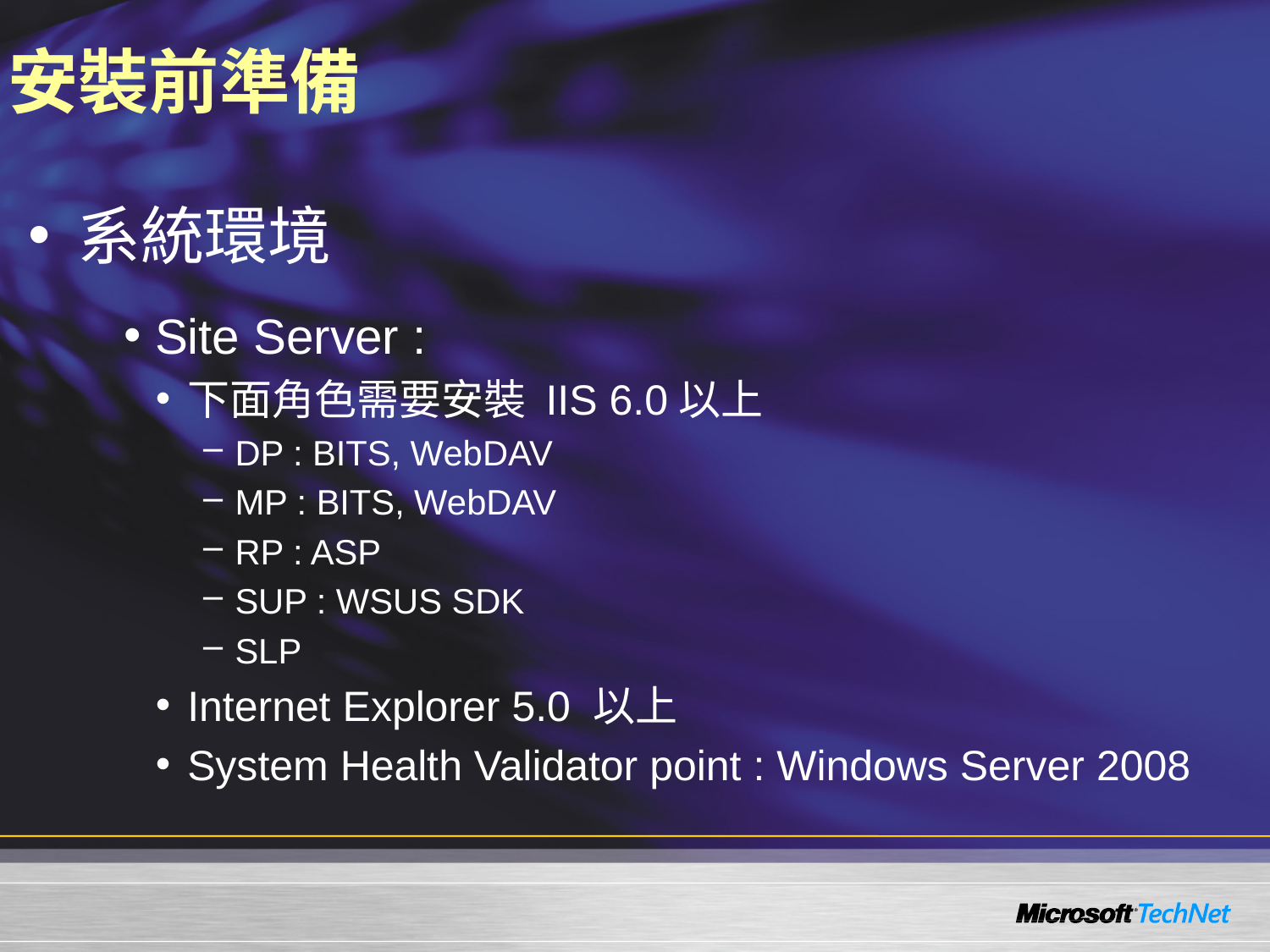

# 安裝前準備
系統環境
 Site Server :
下面角色需要安裝 IIS 6.0以上
DP : BITS, WebDAV
MP : BITS, WebDAV
RP : ASP
SUP : WSUS SDK
SLP
Internet Explorer 5.0 以上
System Health Validator point : Windows Server 2008